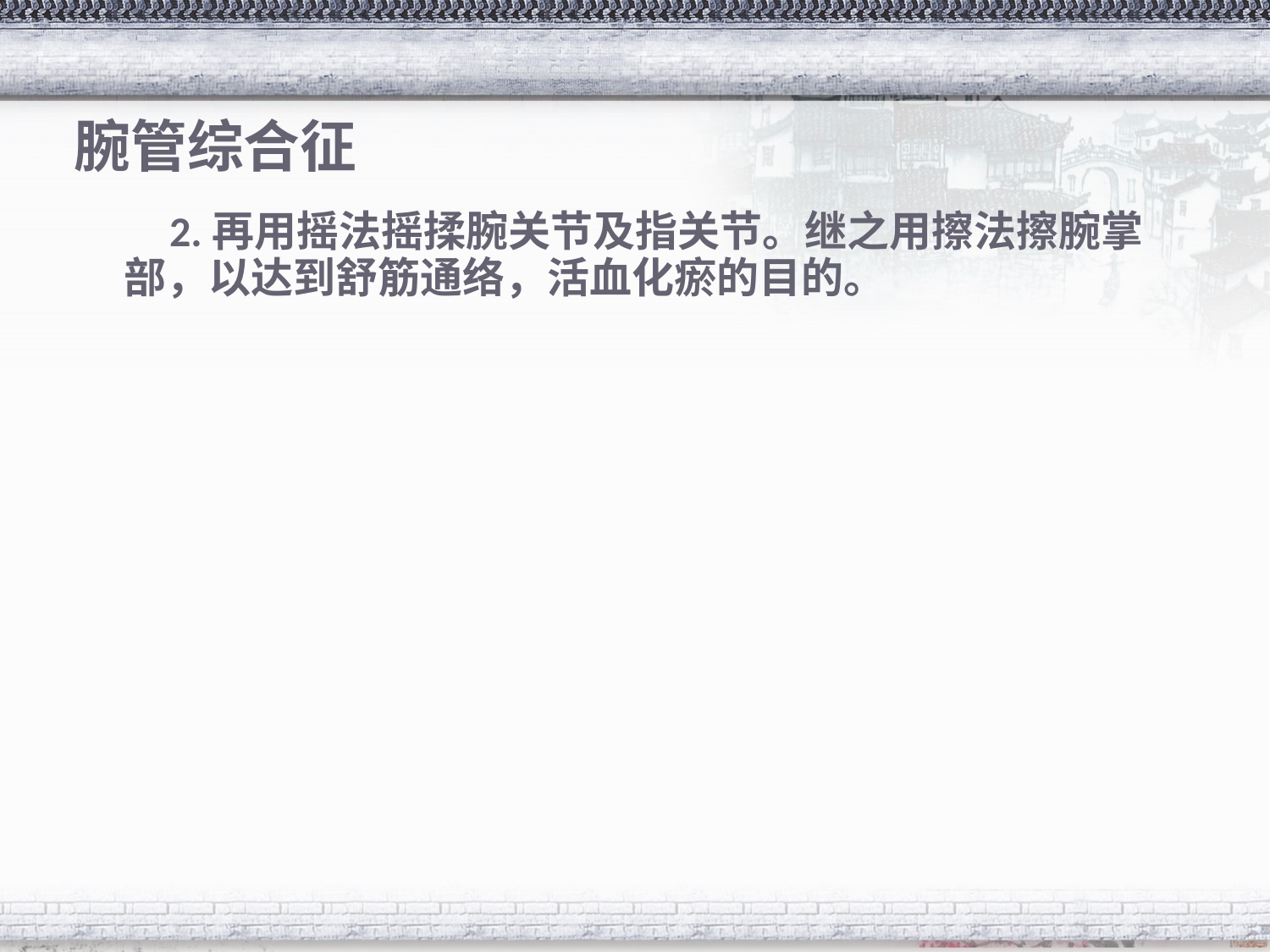

# 腕管综合征
          2.再用摇法摇揉腕关节及指关节。继之用擦法擦腕掌部，以达到舒筋通络，活血化瘀的目的。